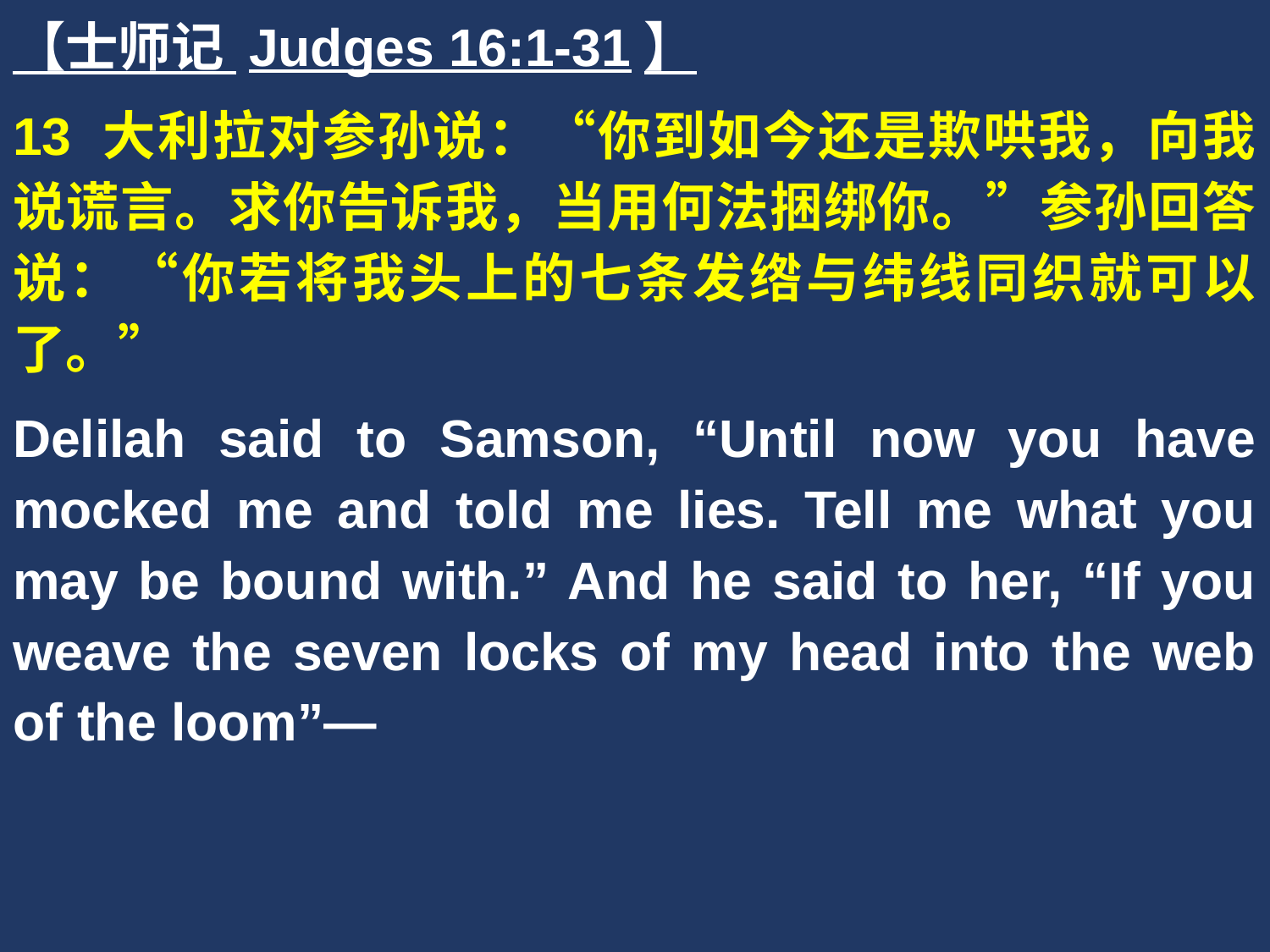

【士师记 Judges 16:1-31】
13 大利拉对参孙说：“你到如今还是欺哄我，向我说谎言。求你告诉我，当用何法捆绑你。”参孙回答说：“你若将我头上的七条发绺与纬线同织就可以了。”
Delilah said to Samson, “Until now you have mocked me and told me lies. Tell me what you may be bound with.” And he said to her, “If you weave the seven locks of my head into the web of the loom”—